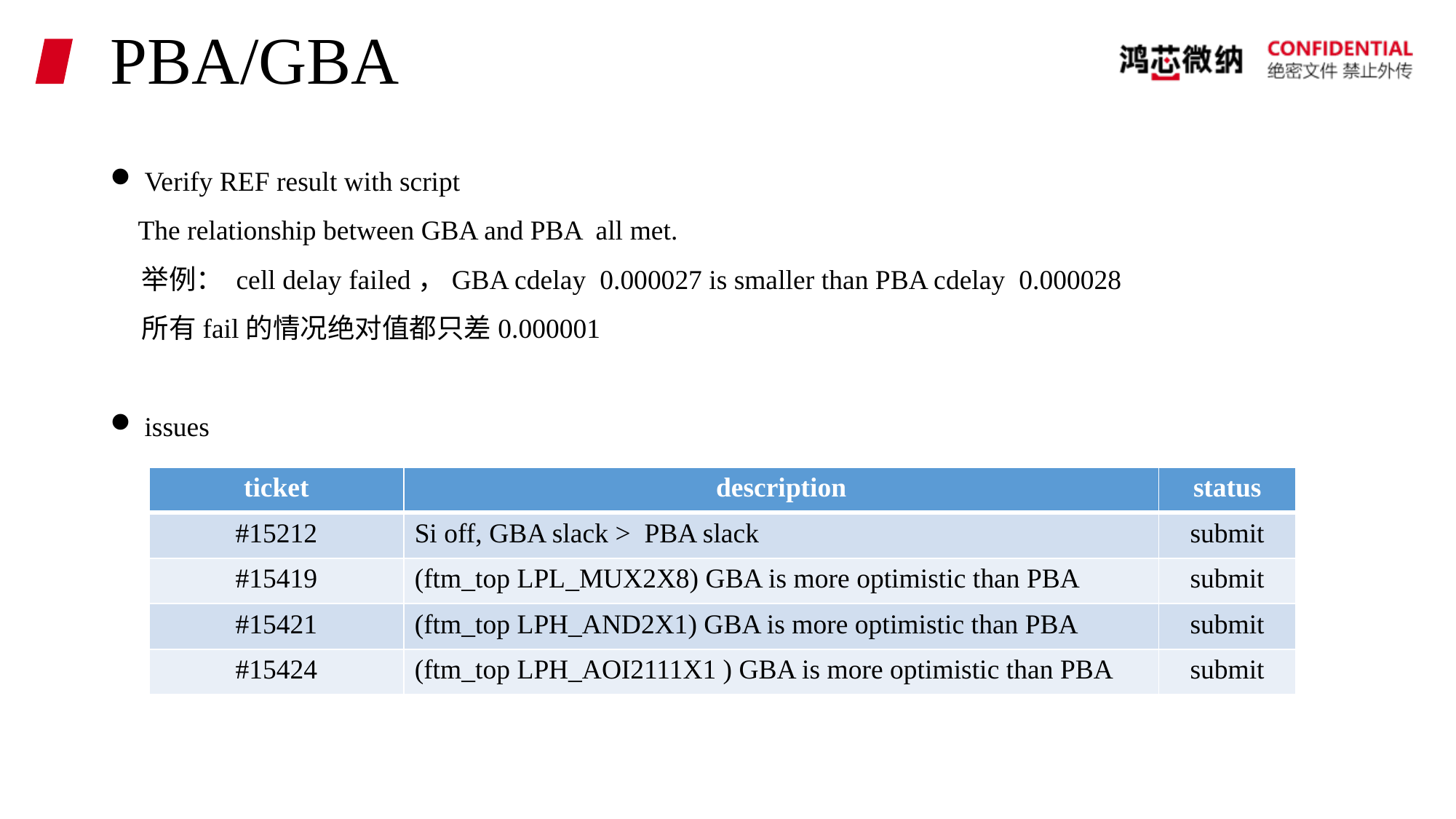

# PBA/GBA
Verify REF result with script
    The relationship between GBA and PBA  all met.
    举例： cell delay failed，GBA cdelay  0.000027 is smaller than PBA cdelay  0.000028
    所有fail的情况绝对值都只差0.000001

issues

| ticket | description | status |
| --- | --- | --- |
| #15212 | Si off, GBA slack > PBA slack | submit |
| #15419 | (ftm\_top LPL\_MUX2X8) GBA is more optimistic than PBA | submit |
| #15421 | (ftm\_top LPH\_AND2X1) GBA is more optimistic than PBA | submit |
| #15424 | (ftm\_top LPH\_AOI2111X1 ) GBA is more optimistic than PBA | submit |
11